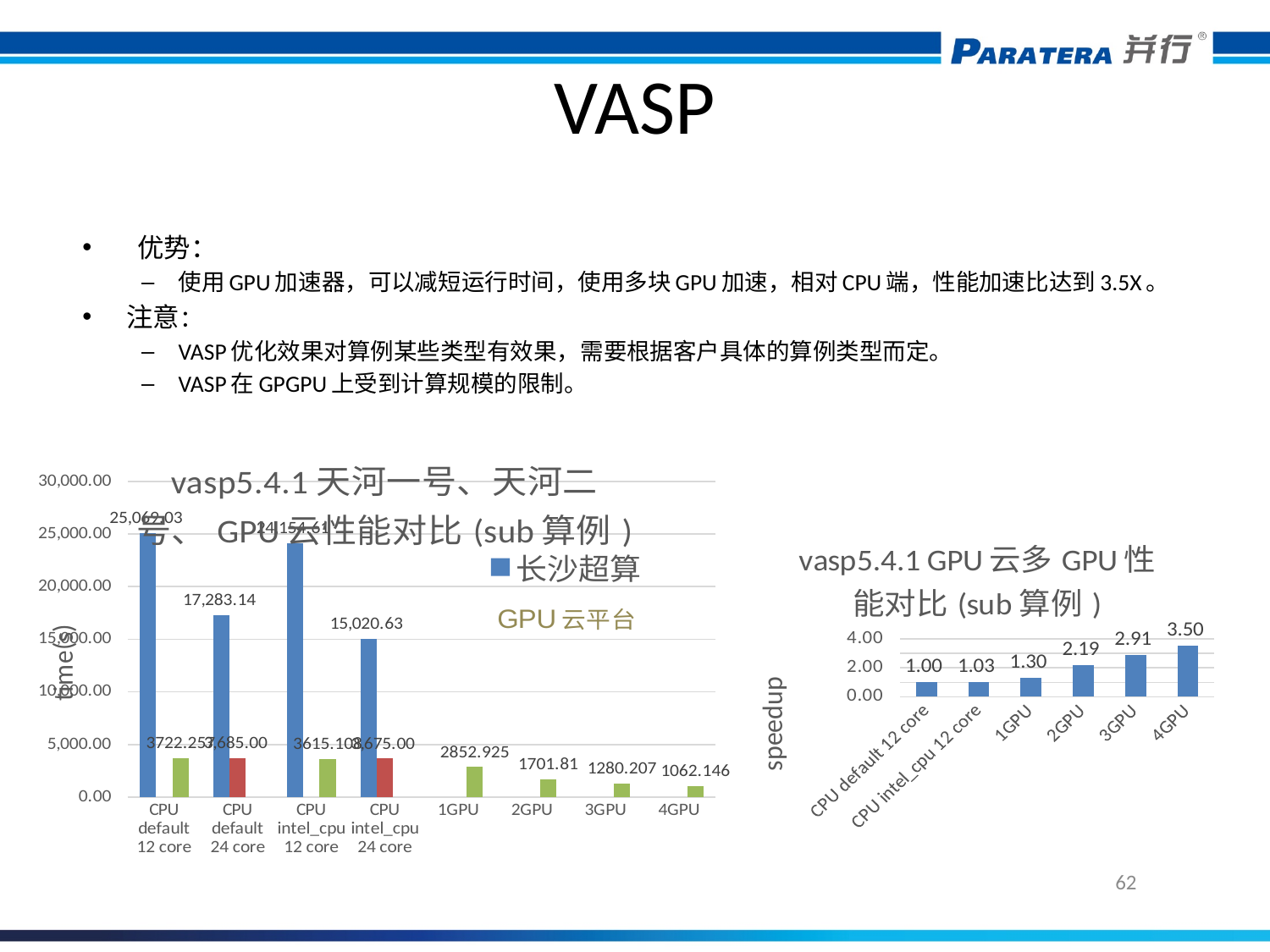

# VASP
 优势：
使用GPU加速器，可以减短运行时间，使用多块GPU加速，相对CPU端，性能加速比达到3.5X。
注意：
VASP优化效果对算例某些类型有效果，需要根据客户具体的算例类型而定。
VASP在GPGPU上受到计算规模的限制。

### Chart: vasp5.4.1天河一号、天河二号、GPU云性能对比(sub算例)

| Category | 长沙超算 | 广州超算 | 百度云 |
|---|---|---|---|
| CPU default 12 core | 25069.034 | None | 3722.257 |
| CPU default 24 core | 17283.142 | 3685.0 | None |
| CPU intel_cpu 12 core | 24154.608 | None | 3615.108 |
| CPU intel_cpu 24 core | 15020.625 | 3675.0 | None |
| 1GPU | None | None | 2852.925 |
| 2GPU | None | None | 1701.81 |
| 3GPU | None | None | 1280.207 |
| 4GPU | None | None | 1062.146 |

### Chart: vasp5.4.1 GPU云多GPU性能对比(sub算例)

| Category |  |
|---|---|
| CPU default 12 core | 1.0 |
| CPU intel_cpu 12 core | 1.029639225162844 |
| 1GPU | 1.304716037049695 |
| 2GPU | 2.187234180078857 |
| 3GPU | 2.907543077018013 |
| 4GPU | 3.504468312265922 |
62